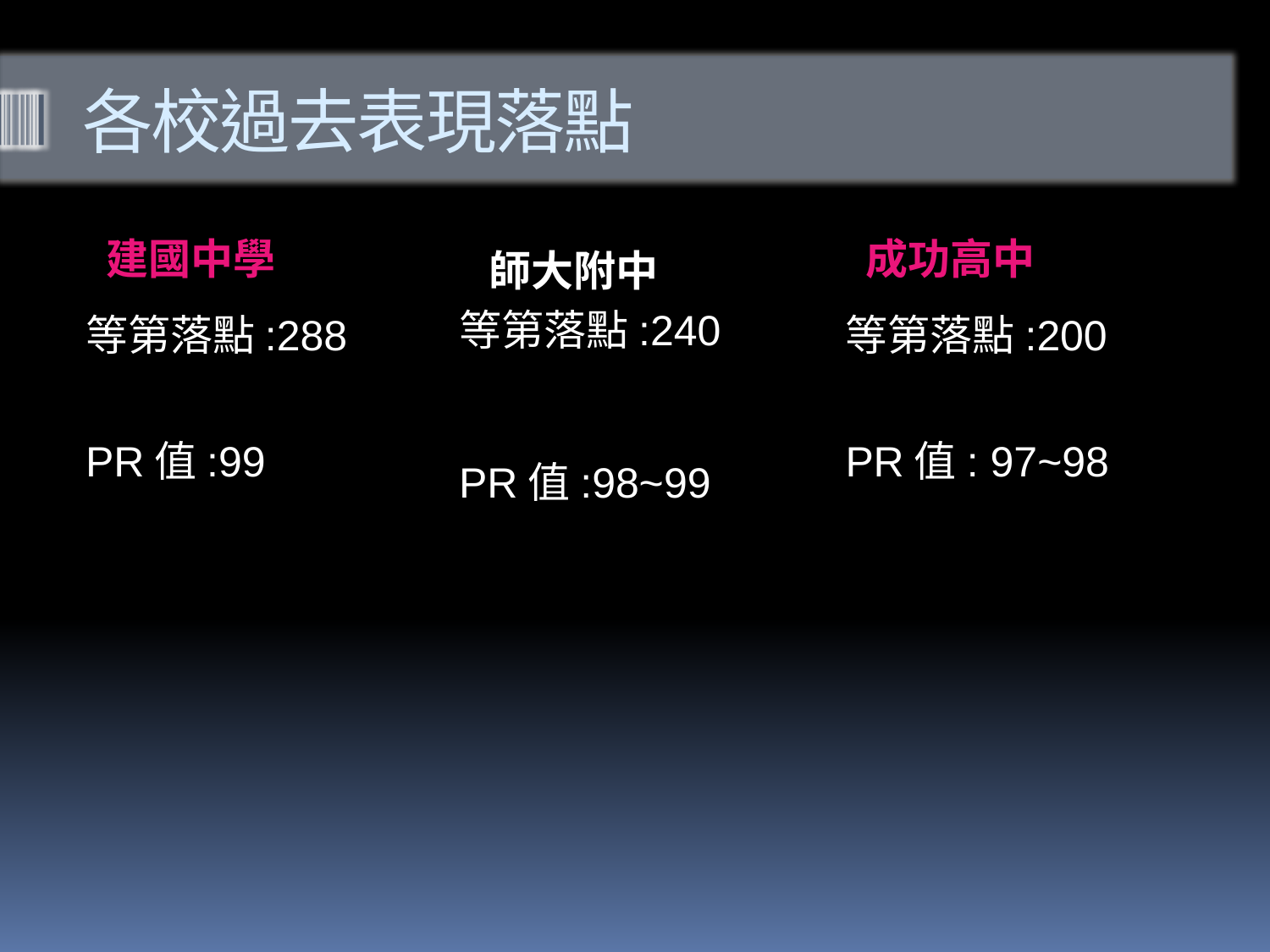

# 各校過去表現落點
 建國中學
 成功高中
 師大附中
等第落點:240

PR值:98~99

等第落點:288

PR值:99

等第落點:200

PR值: 97~98